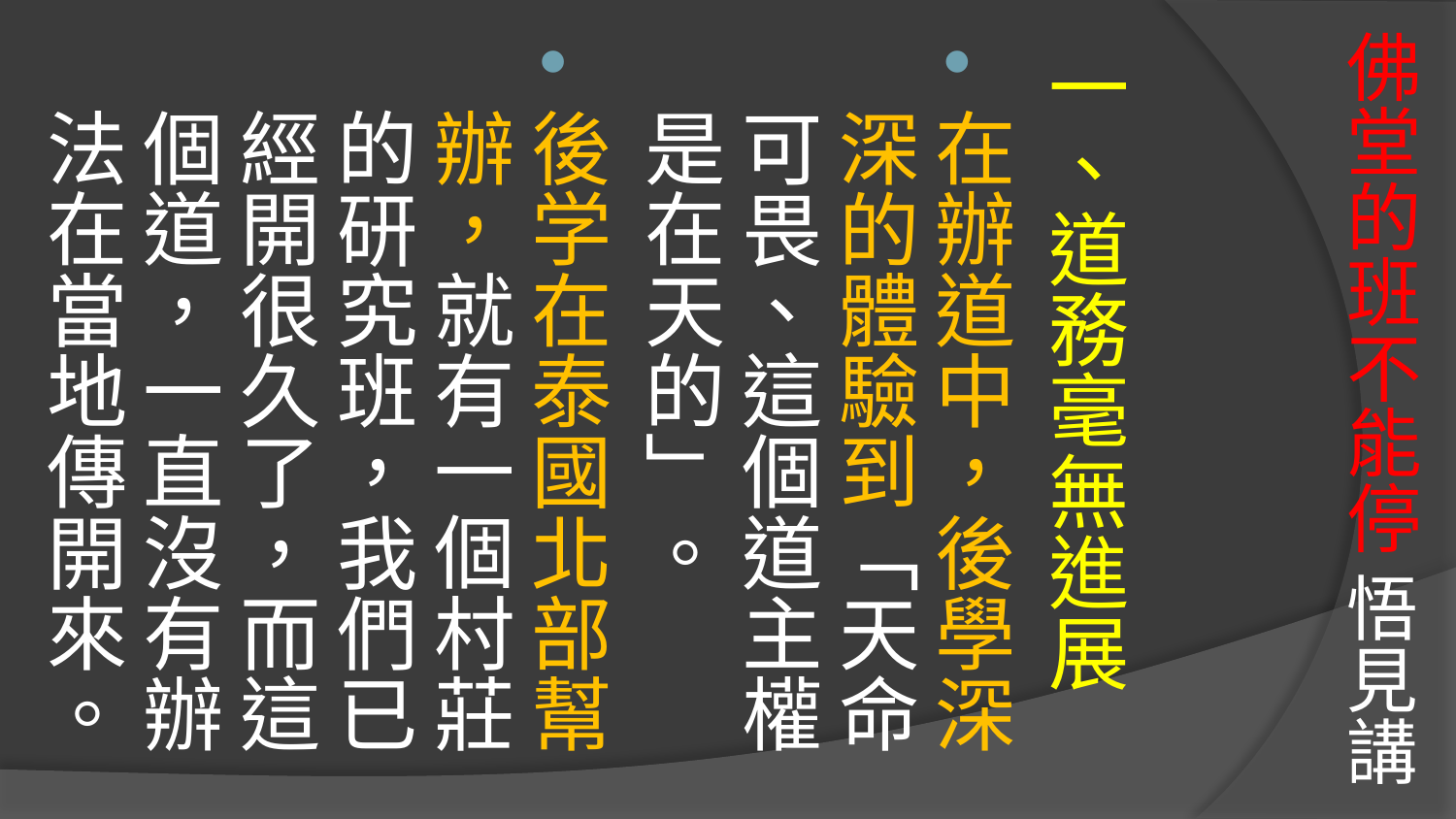

# 佛堂的班不能停 悟見講
一、道務毫無進展
在辦道中，後學深深的體驗到「天命可畏、這個道主權是在天的」。
後学在泰國北部幫辦，就有一個村莊的研究班，我們已經開很久了，而這個道，一直沒有辦法在當地傳開來。